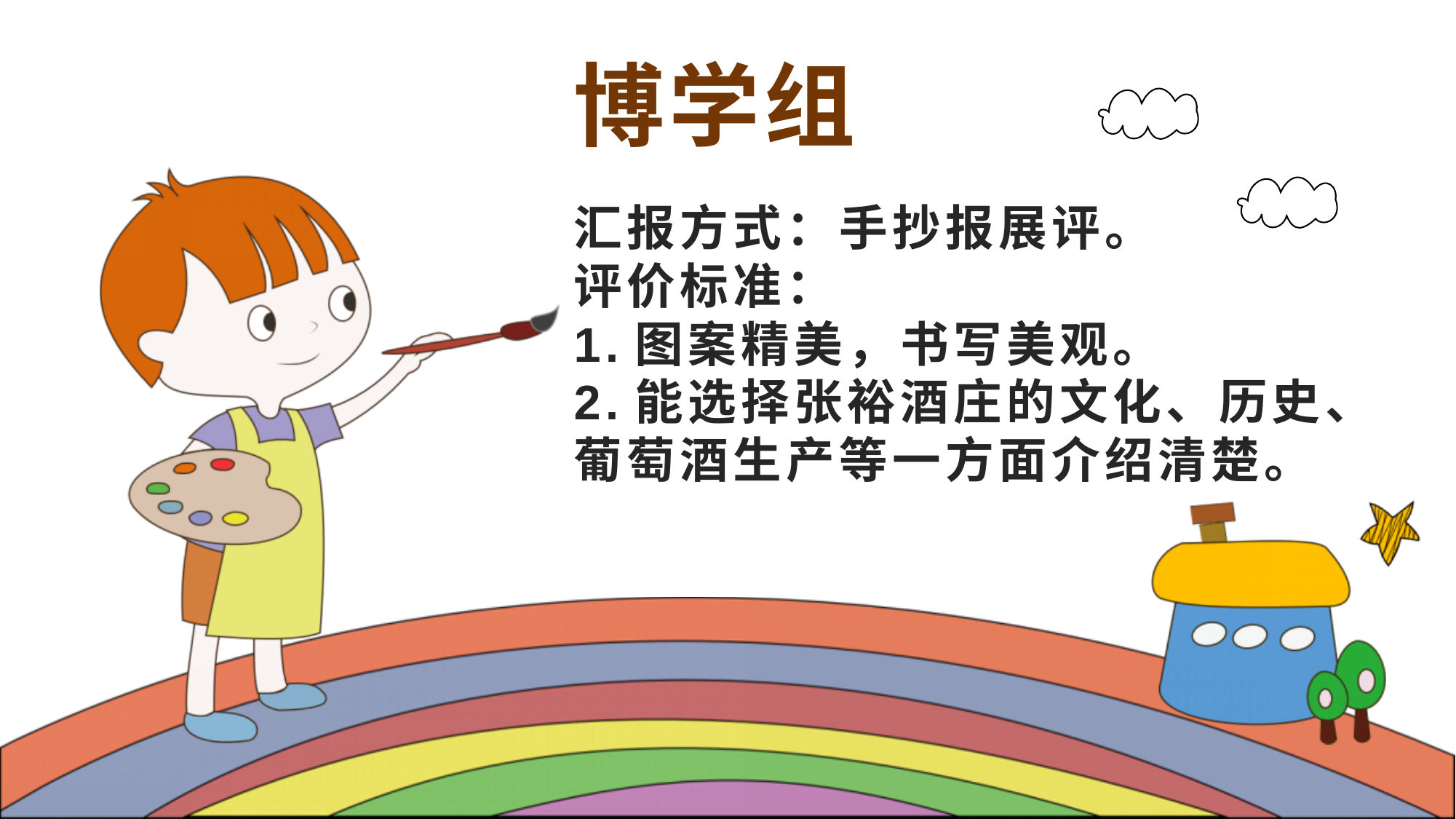

博学组
# 汇报方式：手抄报展评。 评价标准： 1.图案精美，书写美观。 2.能选择张裕酒庄的文化、历史、葡萄酒生产等一方面介绍清楚。